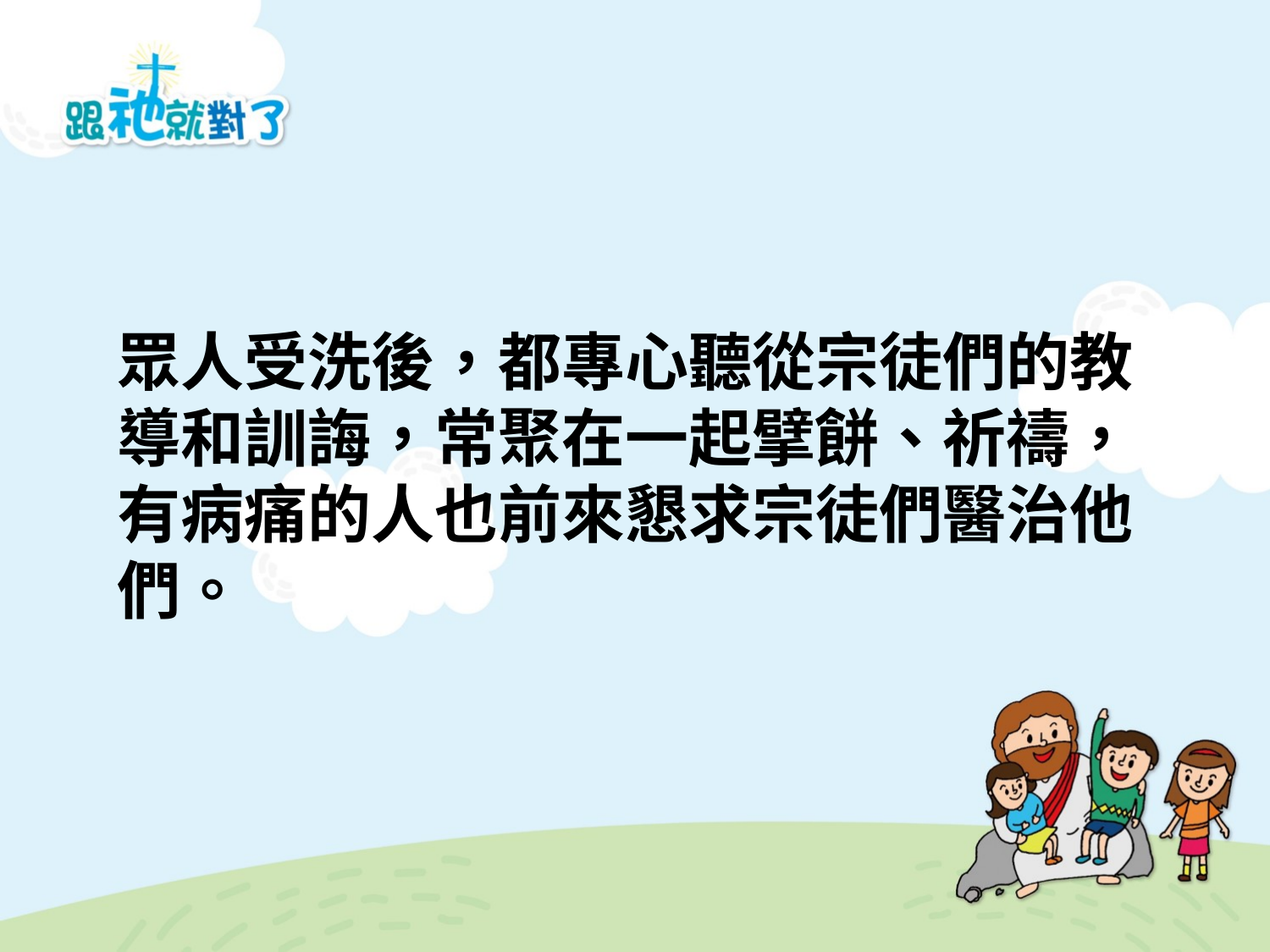

眾人受洗後，都專心聽從宗徒們的教導和訓誨，常聚在一起擘餅、祈禱，有病痛的人也前來懇求宗徒們醫治他們。